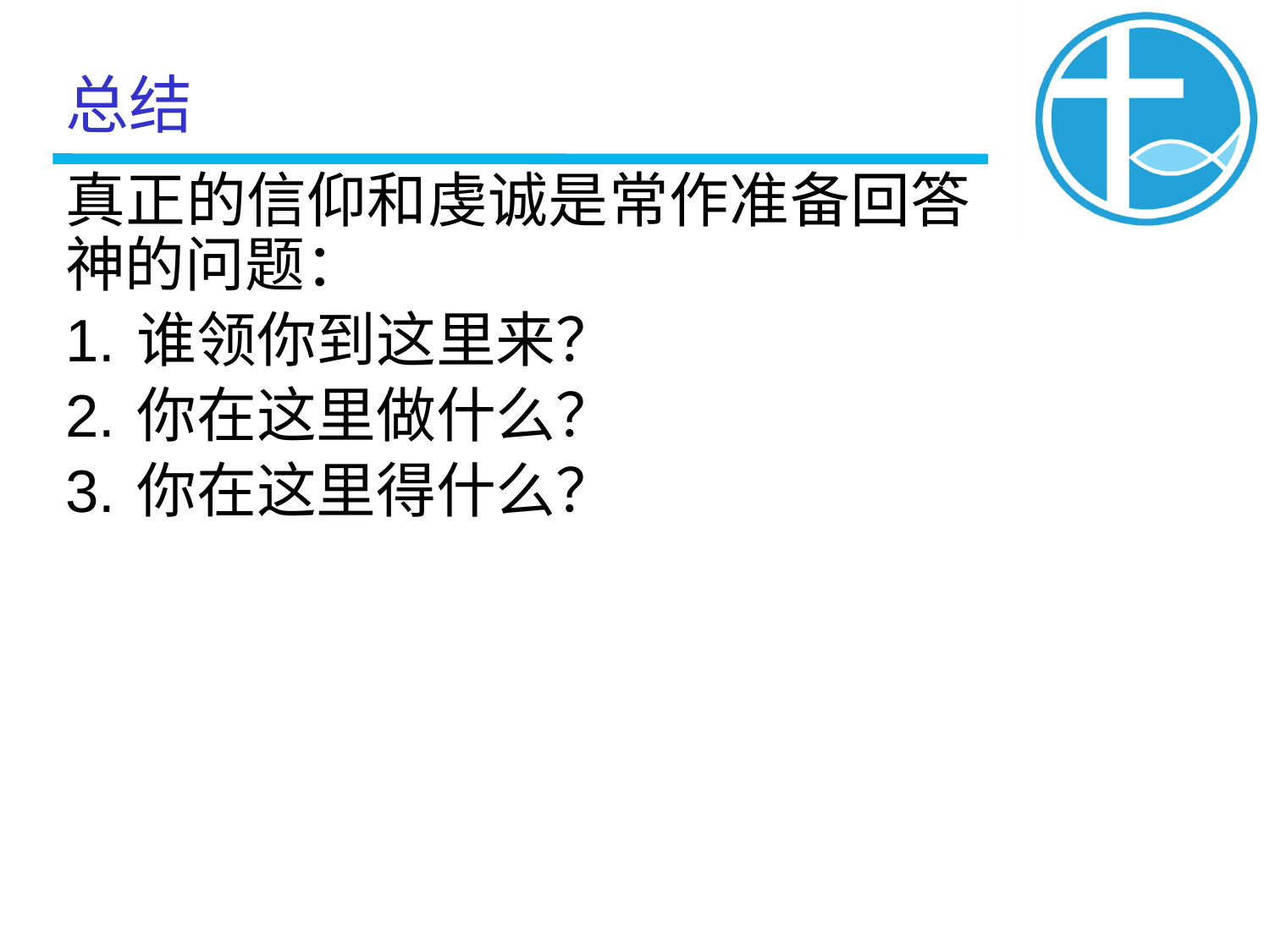

总结
真正的信仰和虔诚是常作准备回答神的问题：
谁领你到这里来？
你在这里做什么？
你在这里得什么？